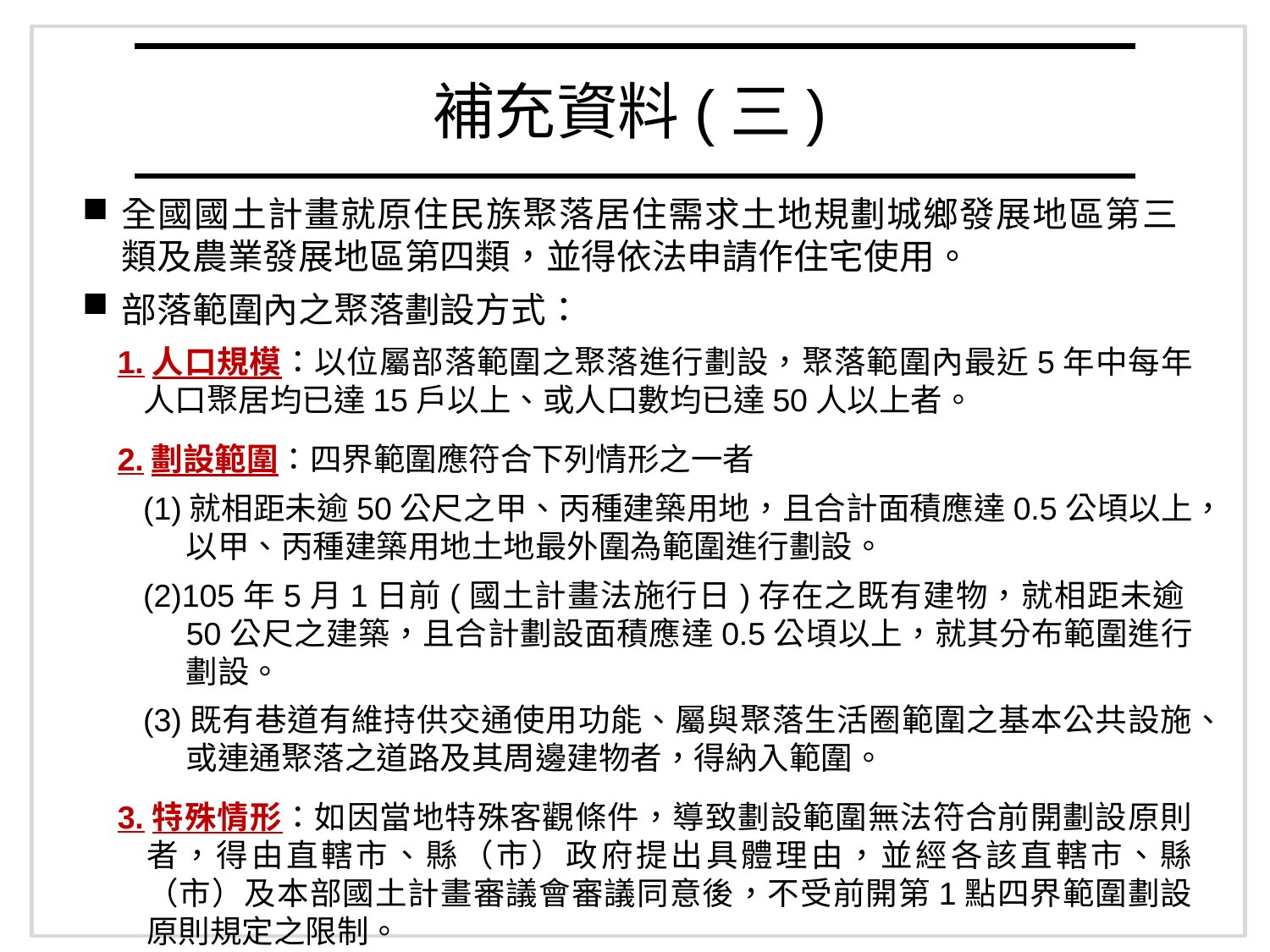

補充資料(三)
全國國土計畫就原住民族聚落居住需求土地規劃城鄉發展地區第三類及農業發展地區第四類，並得依法申請作住宅使用。
部落範圍內之聚落劃設方式：
1.人口規模：以位屬部落範圍之聚落進行劃設，聚落範圍內最近5年中每年人口聚居均已達15戶以上、或人口數均已達50人以上者。
2.劃設範圍：四界範圍應符合下列情形之一者
(1)就相距未逾50公尺之甲、丙種建築用地，且合計面積應達0.5公頃以上，以甲、丙種建築用地土地最外圍為範圍進行劃設。
(2)105年5月1日前(國土計畫法施行日)存在之既有建物，就相距未逾50公尺之建築，且合計劃設面積應達0.5公頃以上，就其分布範圍進行劃設。
(3)既有巷道有維持供交通使用功能、屬與聚落生活圈範圍之基本公共設施、或連通聚落之道路及其周邊建物者，得納入範圍。
3.特殊情形：如因當地特殊客觀條件，導致劃設範圍無法符合前開劃設原則者，得由直轄市、縣（市）政府提出具體理由，並經各該直轄市、縣（市）及本部國土計畫審議會審議同意後，不受前開第1點四界範圍劃設原則規定之限制。